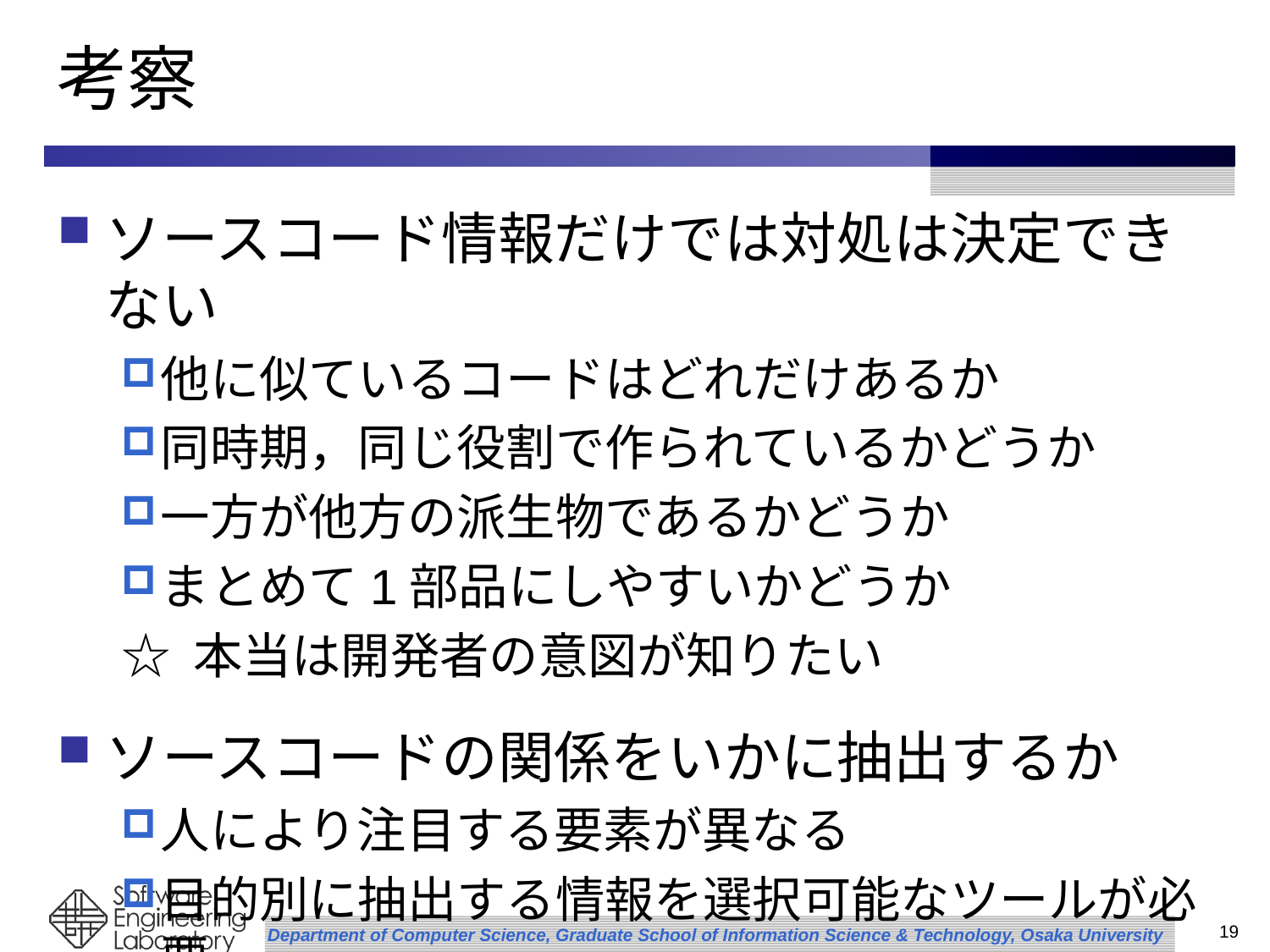

# 考察
ソースコード情報だけでは対処は決定できない
他に似ているコードはどれだけあるか
同時期，同じ役割で作られているかどうか
一方が他方の派生物であるかどうか
まとめて1部品にしやすいかどうか
☆ 本当は開発者の意図が知りたい

ソースコードの関係をいかに抽出するか
人により注目する要素が異なる
目的別に抽出する情報を選択可能なツールが必要
19